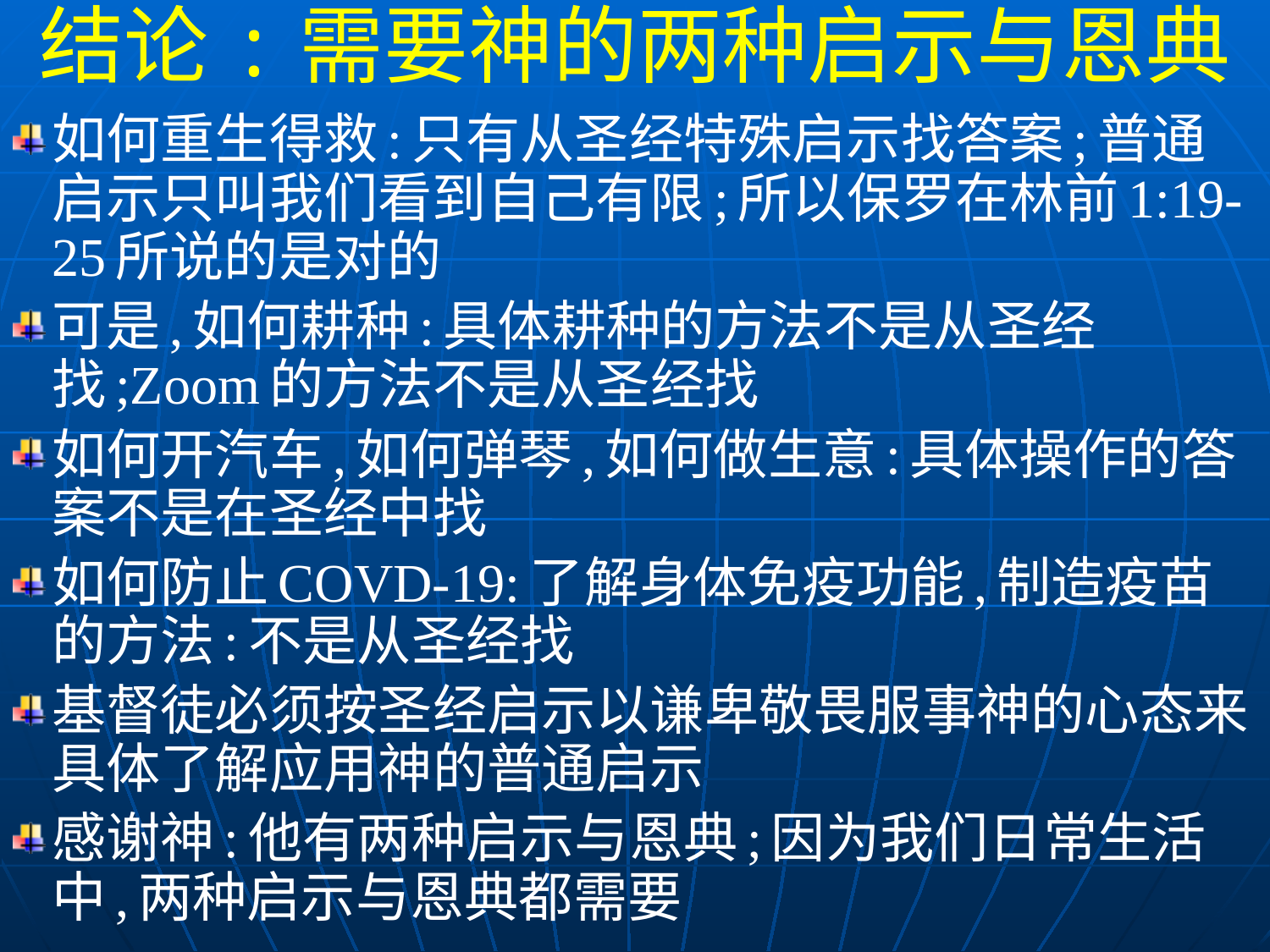

结论:需要神的两种启示与恩典
如何重生得救:只有从圣经特殊启示找答案;普通启示只叫我们看到自己有限;所以保罗在林前1:19-25所说的是对的
可是,如何耕种:具体耕种的方法不是从圣经找;Zoom的方法不是从圣经找
如何开汽车,如何弹琴,如何做生意:具体操作的答案不是在圣经中找
如何防止COVD-19:了解身体免疫功能,制造疫苗的方法:不是从圣经找
基督徒必须按圣经启示以谦卑敬畏服事神的心态来具体了解应用神的普通启示
感谢神:他有两种启示与恩典;因为我们日常生活中,两种启示与恩典都需要